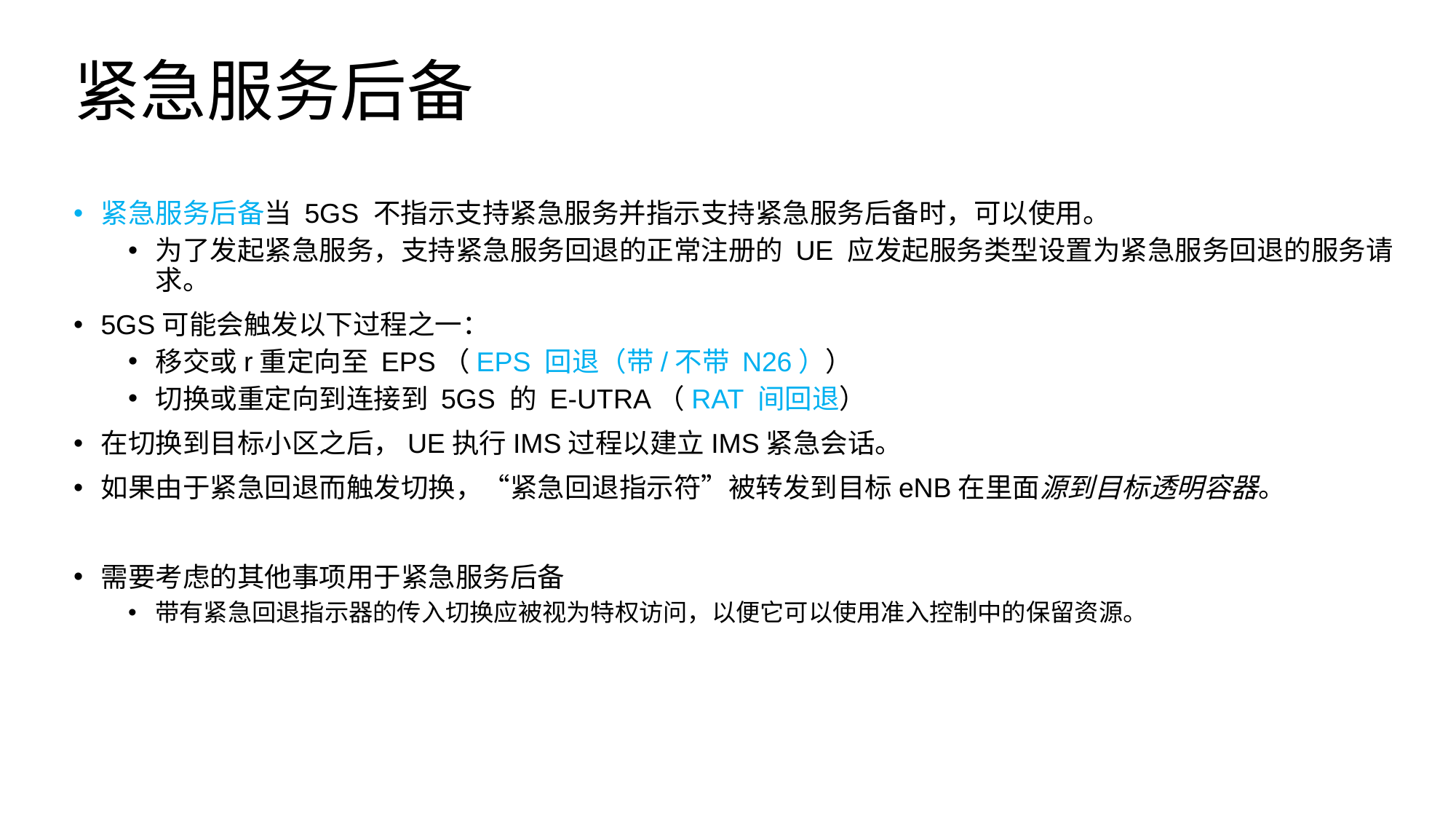

# 紧急服务后备
紧急服务后备当 5GS 不指示支持紧急服务并指示支持紧急服务后备时，可以使用。
为了发起紧急服务，支持紧急服务回退的正常注册的 UE 应发起服务类型设置为紧急服务回退的服务请求。
5GS可能会触发以下过程之一：
移交或r重定向至 EPS（EPS 回退（带/不带 N26））
切换或重定向到连接到 5GS 的 E-UTRA（RAT 间回退）
在切换到目标小区之后，UE执行IMS过程以建立IMS紧急会话。
如果由于紧急回退而触发切换，“紧急回退指示符”被转发到目标eNB在里面源到目标透明容器。

需要考虑的其他事项用于紧急服务后备
带有紧急回退指示器的传入切换应被视为特权访问，以便它可以使用准入控制中的保留资源。